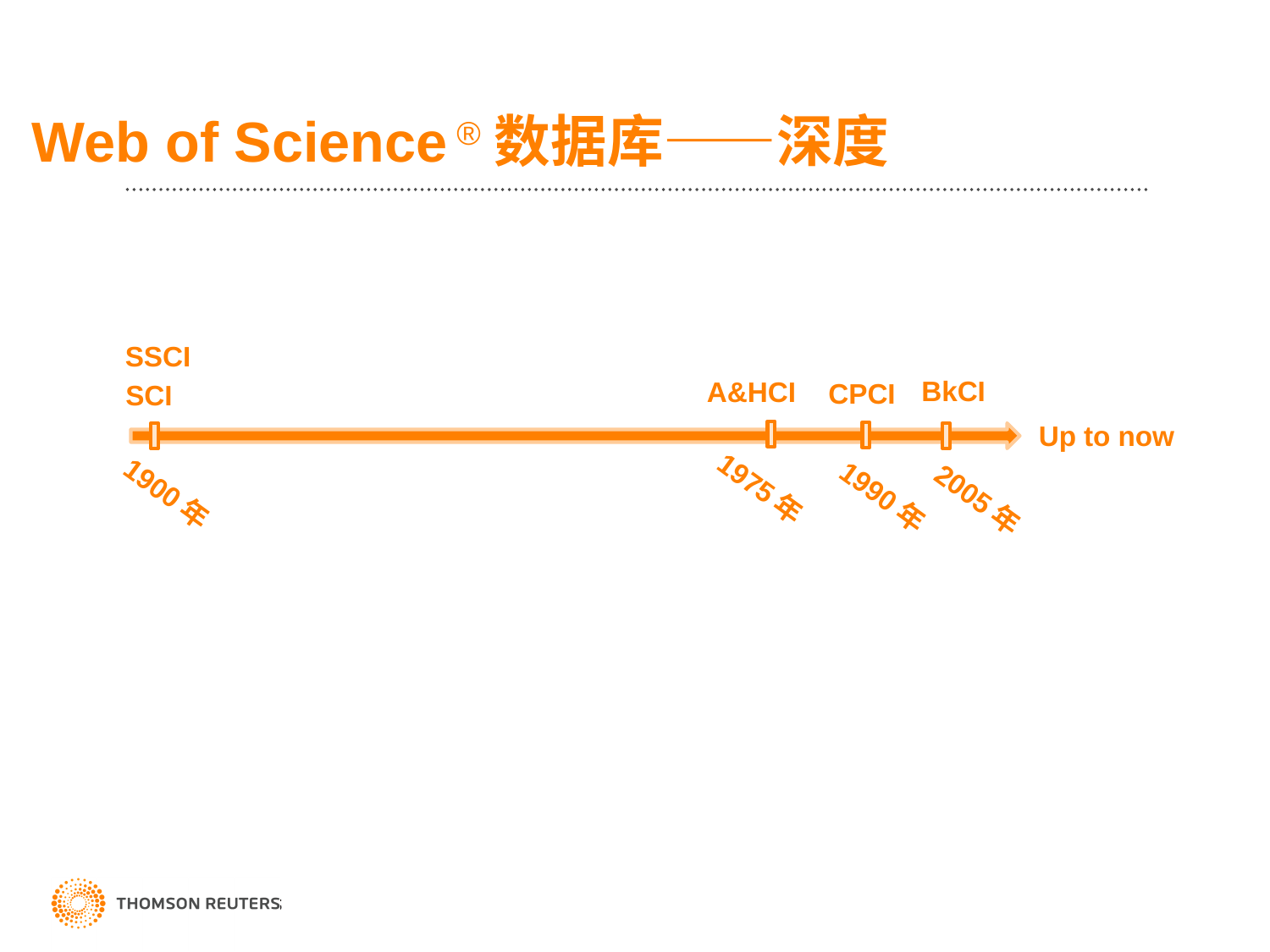

Web of Science ®数据库——深度
SSCI
BkCI
A&HCI
CPCI
SCI
Up to now

1975年
1900年
1990年
2005年